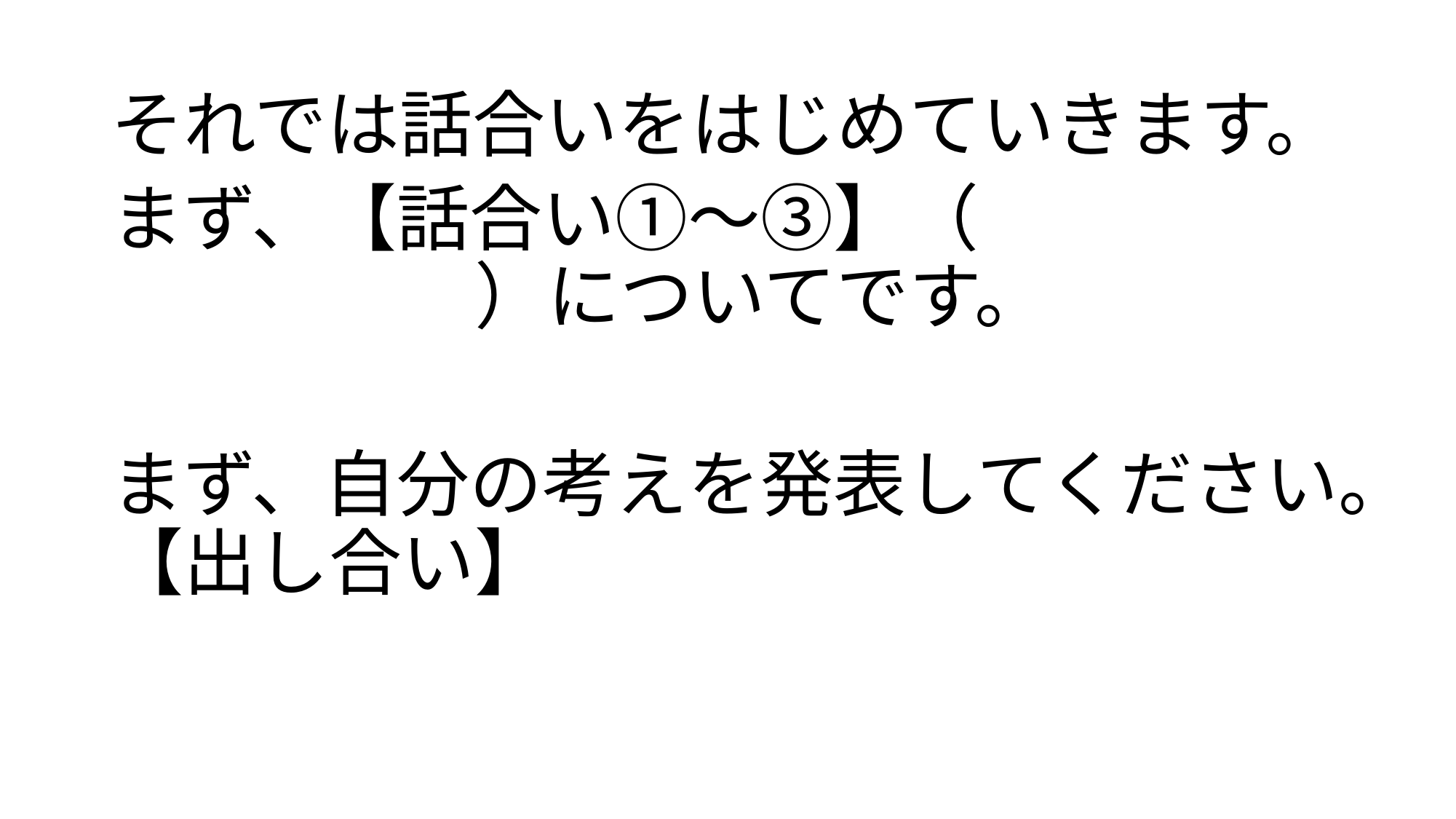

それでは話合いをはじめていきます。
まず、【話合い①～③】（　　　　　　　　　　）についてです。

まず、自分の考えを発表してください。【出し合い】